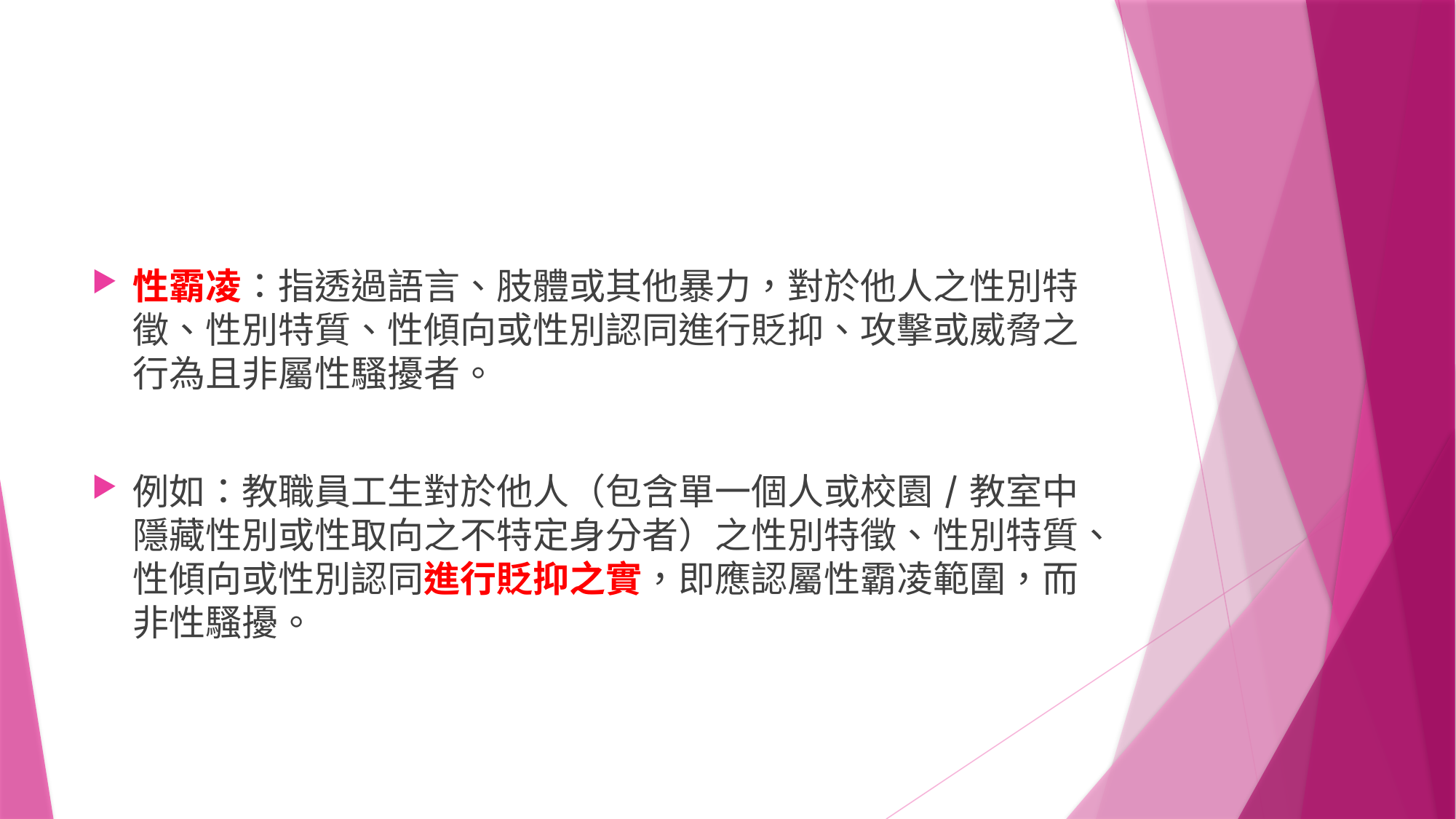

#
性霸凌：指透過語言、肢體或其他暴力，對於他人之性別特徵、性別特質、性傾向或性別認同進行貶抑、攻擊或威脅之行為且非屬性騷擾者。

例如：教職員工生對於他人（包含單一個人或校園/教室中隱藏性別或性取向之不特定身分者）之性別特徵、性別特質、性傾向或性別認同進行貶抑之實，即應認屬性霸凌範圍，而非性騷擾。